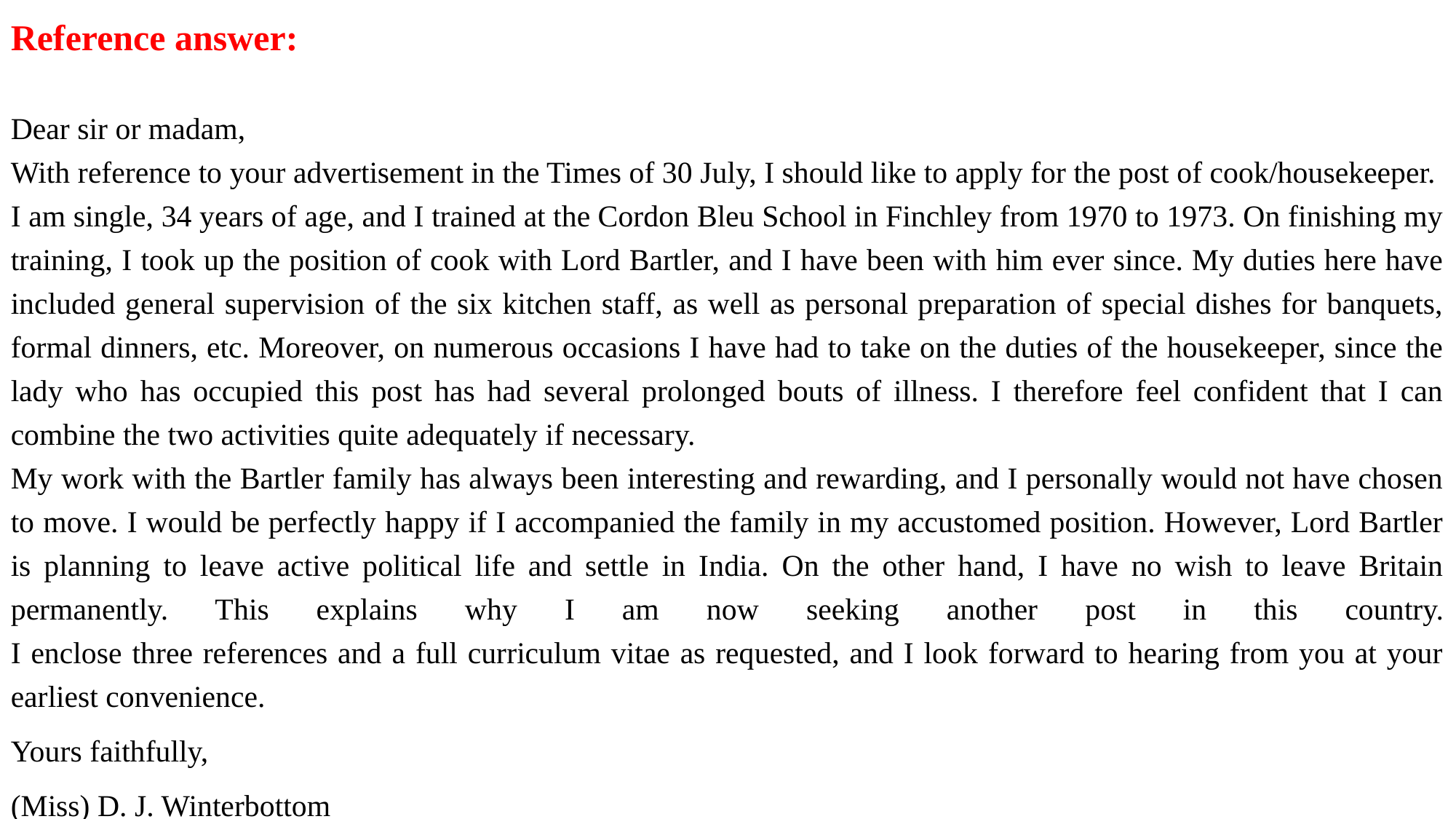

Reference answer:

Dear sir or madam,
With reference to your advertisement in the Times of 30 July, I should like to apply for the post of cook/housekeeper.
I am single, 34 years of age, and I trained at the Cordon Bleu School in Finchley from 1970 to 1973. On finishing my training, I took up the position of cook with Lord Bartler, and I have been with him ever since. My duties here have included general supervision of the six kitchen staff, as well as personal preparation of special dishes for banquets, formal dinners, etc. Moreover, on numerous occasions I have had to take on the duties of the housekeeper, since the lady who has occupied this post has had several prolonged bouts of illness. I therefore feel confident that I can combine the two activities quite adequately if necessary.
My work with the Bartler family has always been interesting and rewarding, and I personally would not have chosen to move. I would be perfectly happy if I accompanied the family in my accustomed position. However, Lord Bartler is planning to leave active political life and settle in India. On the other hand, I have no wish to leave Britain permanently. This explains why I am now seeking another post in this country.
I enclose three references and a full curriculum vitae as requested, and I look forward to hearing from you at your earliest convenience.
Yours faithfully,
(Miss) D. J. Winterbottom
求职简历和说明信Resume and Cover Letter